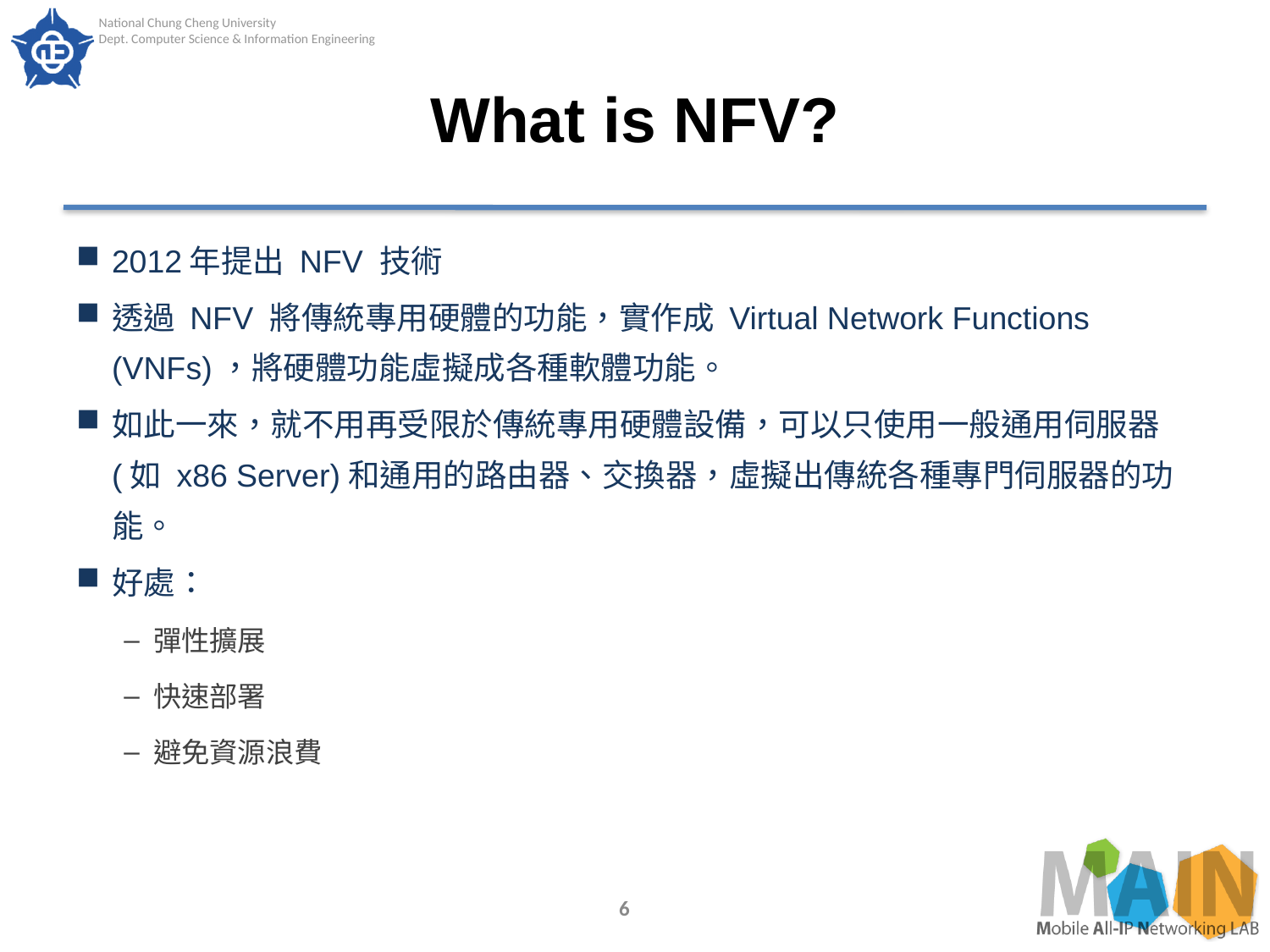

# What is NFV?
2012年提出 NFV 技術
透過 NFV 將傳統專用硬體的功能，實作成 Virtual Network Functions (VNFs)，將硬體功能虛擬成各種軟體功能。
如此一來，就不用再受限於傳統專用硬體設備，可以只使用一般通用伺服器(如 x86 Server)和通用的路由器、交換器，虛擬出傳統各種專門伺服器的功能。
好處：
彈性擴展
快速部署
避免資源浪費
6